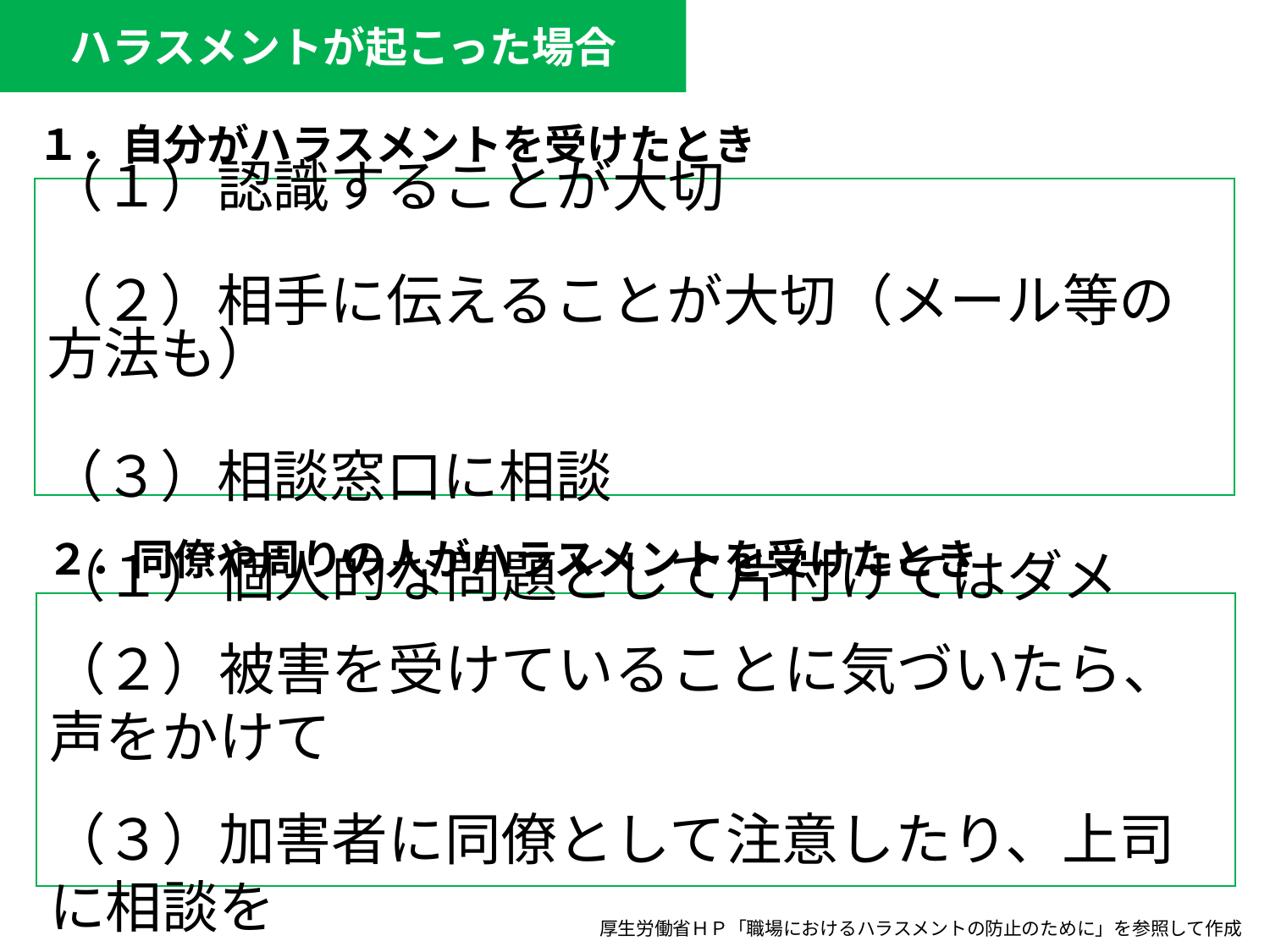

ハラスメントが起こった場合
１．自分がハラスメントを受けたとき
（１）認識することが大切

（２）相手に伝えることが大切（メール等の方法も）

（３）相談窓口に相談
２．同僚や周りの人がハラスメントを受けたとき
（１）個人的な問題として片付けてはダメ

（２）被害を受けていることに気づいたら、声をかけて

（３）加害者に同僚として注意したり、上司に相談を
厚生労働省ＨＰ「職場におけるハラスメントの防止のために」を参照して作成